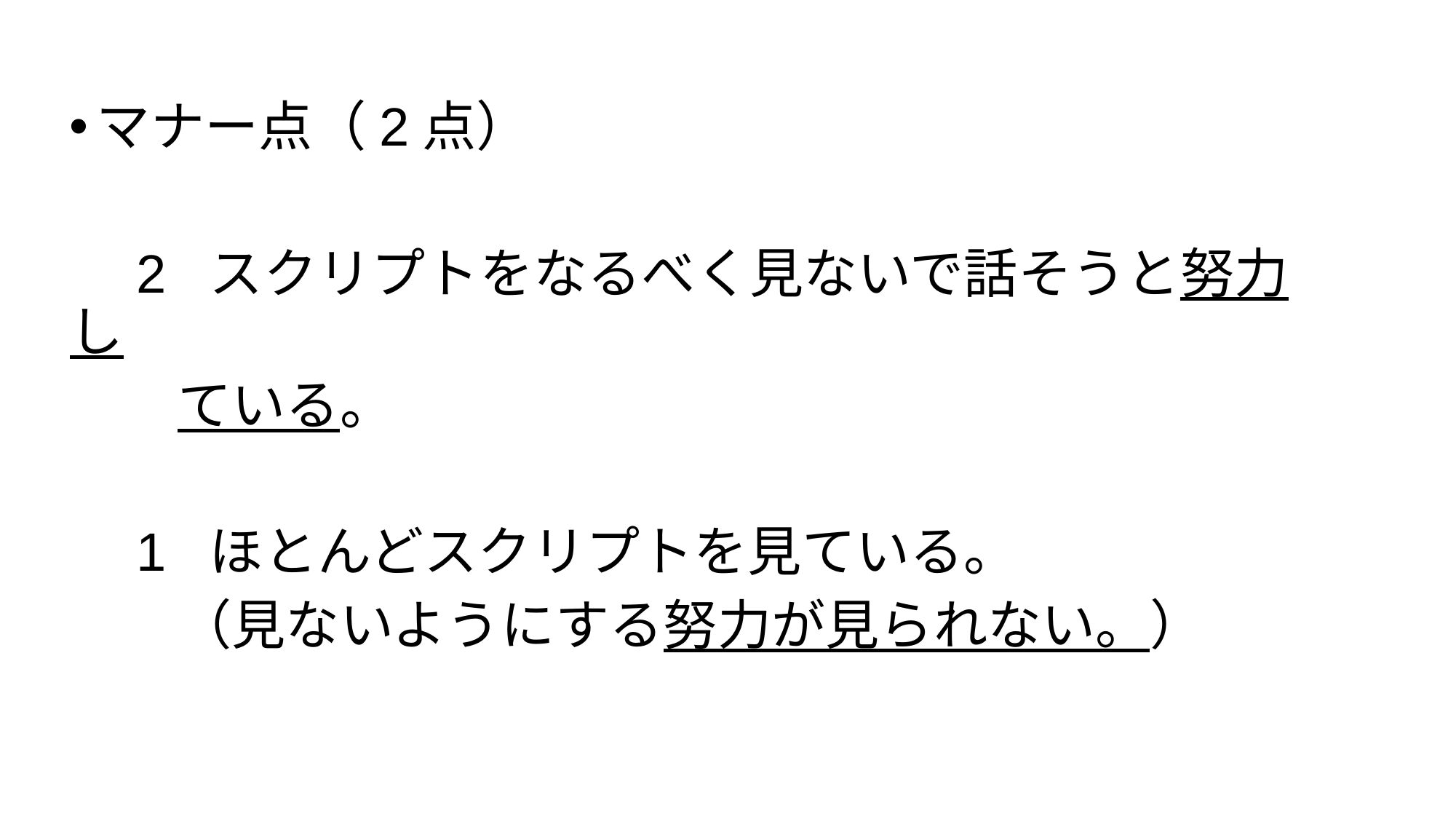

マナー点（2点）

　2  スクリプトをなるべく見ないで話そうと努力し
　　ている。

　1  ほとんどスクリプトを見ている。
　　（見ないようにする努力が見られない。）